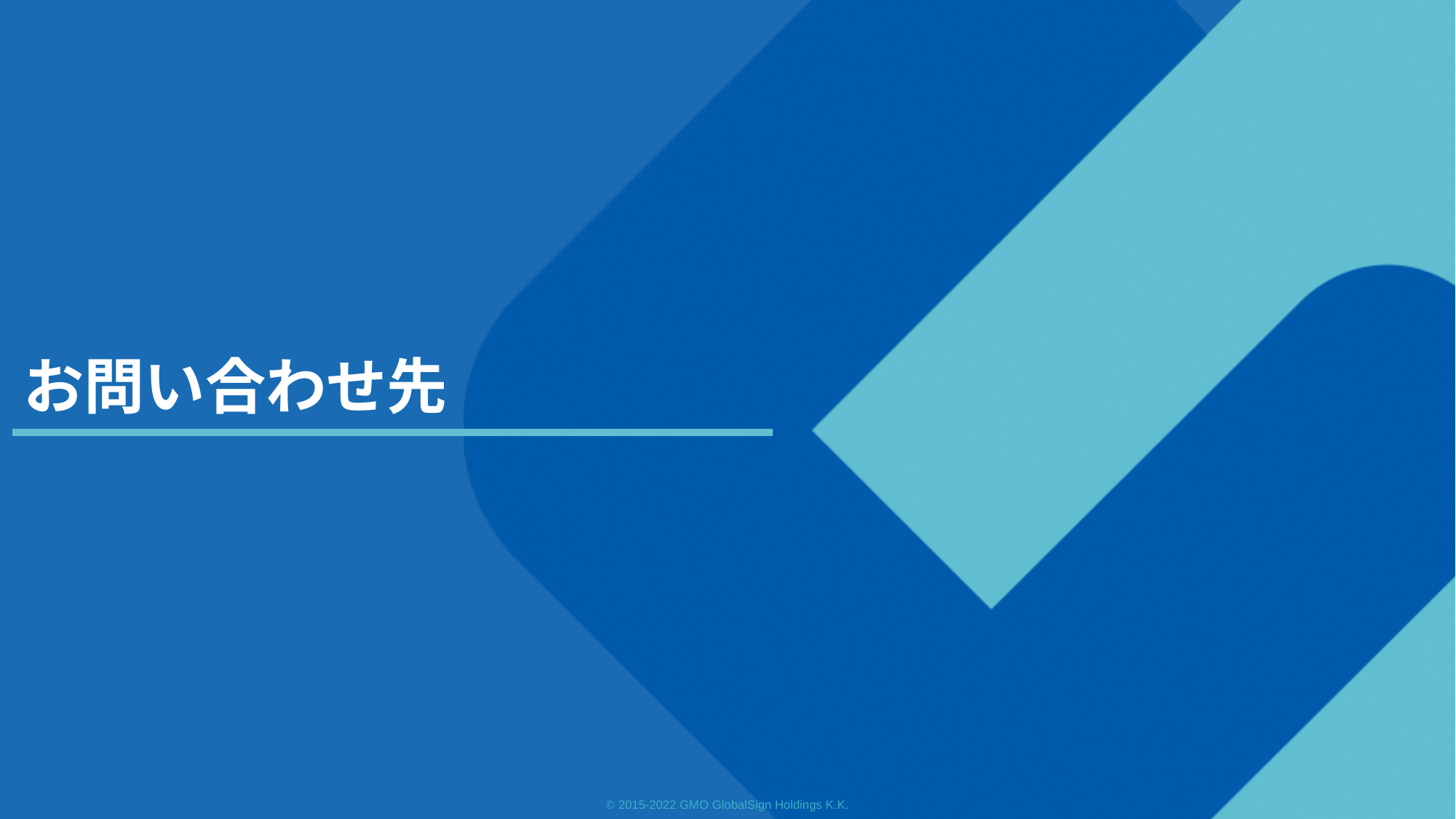

# お問い合わせ先
© 2015-2022 GMO GlobalSign Holdings K.K.